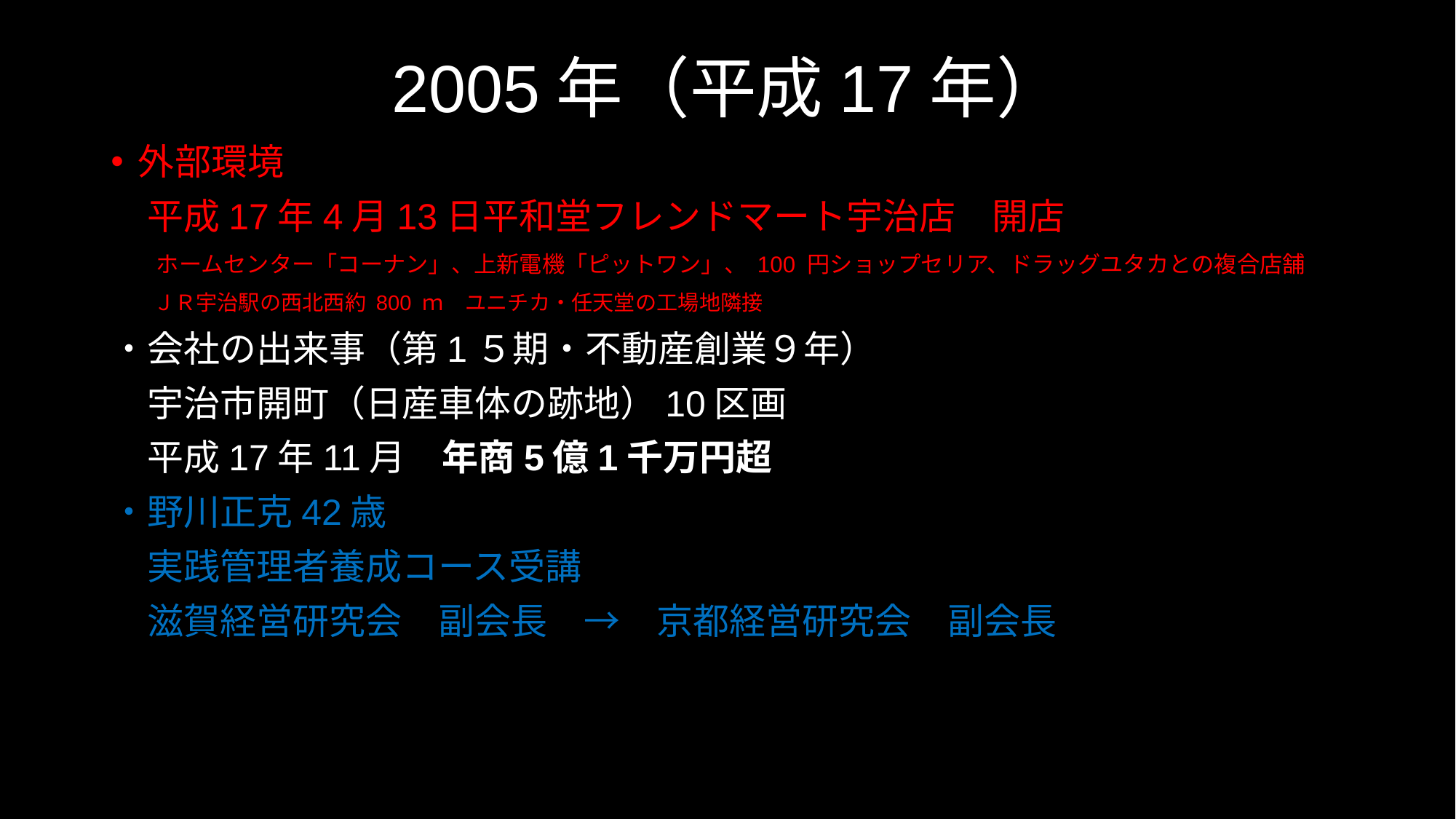

# 2005年（平成17年）
外部環境
　平成17年4月13日平和堂フレンドマート宇治店　開店
　　ホームセンター「コーナン」、上新電機「ピットワン」、 100 円ショップセリア、ドラッグユタカとの複合店舗
　　ＪＲ宇治駅の西北西約 800 ｍ　ユニチカ・任天堂の工場地隣接
・会社の出来事（第1５期・不動産創業９年）
　宇治市開町（日産車体の跡地）10区画
　平成17年11月　年商5億1千万円超
・野川正克42歳
　実践管理者養成コース受講
　滋賀経営研究会　副会長　→　京都経営研究会　副会長